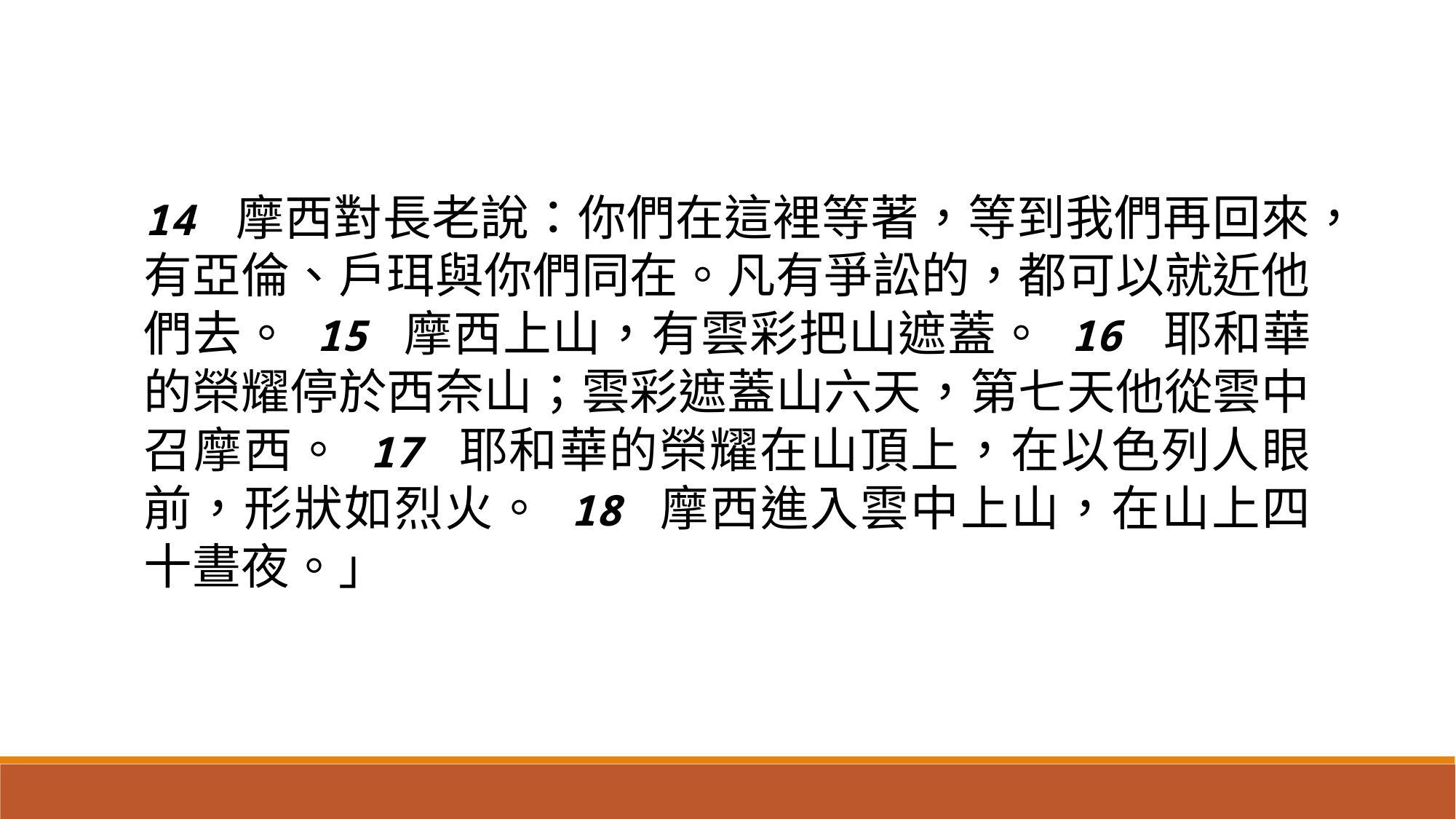

14 摩西對長老說：你們在這裡等著，等到我們再回來，有亞倫、戶珥與你們同在。凡有爭訟的，都可以就近他們去。 15 摩西上山，有雲彩把山遮蓋。 16 耶和華的榮耀停於西奈山；雲彩遮蓋山六天，第七天他從雲中召摩西。 17 耶和華的榮耀在山頂上，在以色列人眼前，形狀如烈火。 18 摩西進入雲中上山，在山上四十晝夜。」